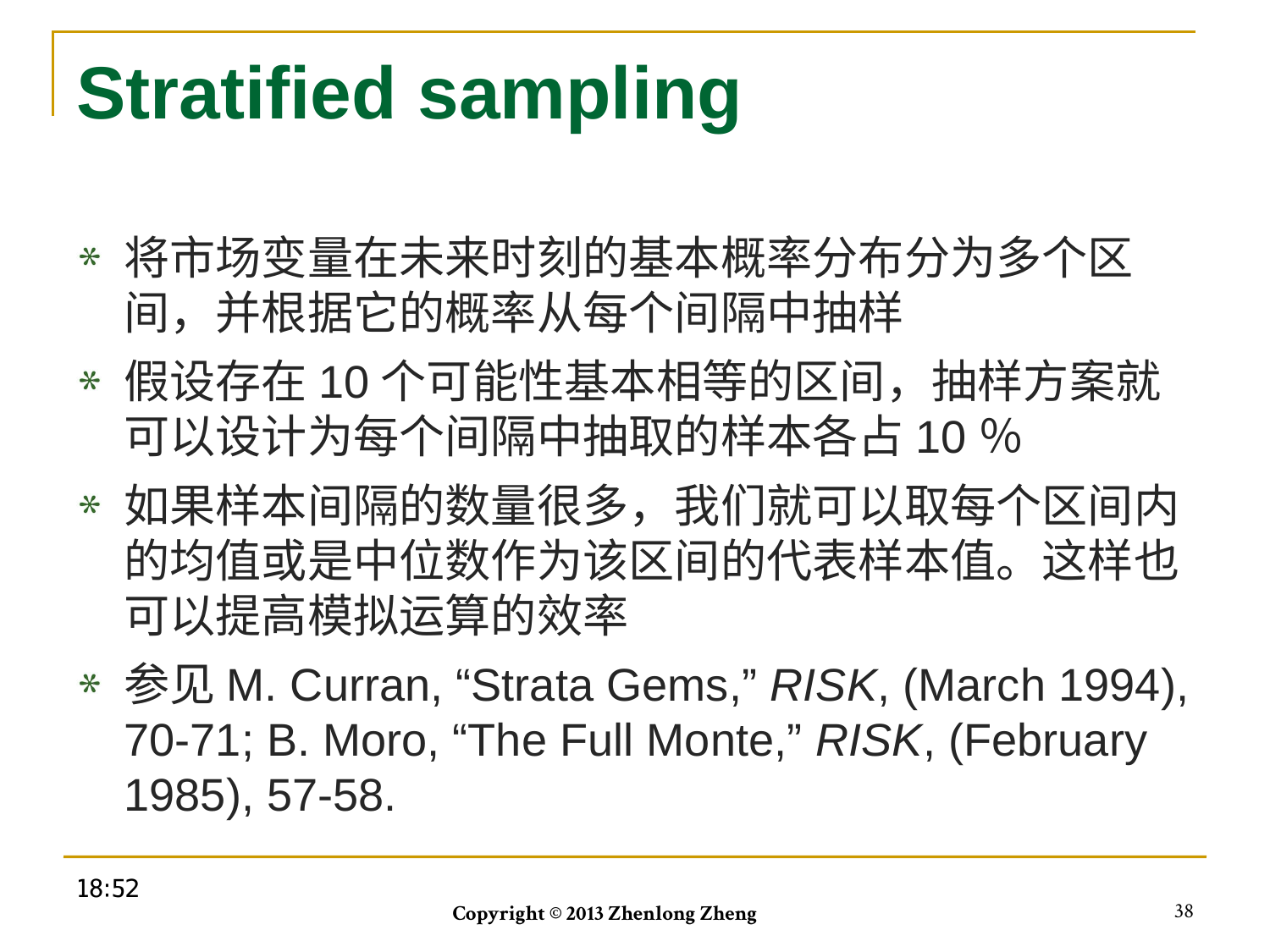

# Stratified sampling
将市场变量在未来时刻的基本概率分布分为多个区间，并根据它的概率从每个间隔中抽样
假设存在10个可能性基本相等的区间，抽样方案就可以设计为每个间隔中抽取的样本各占10％
如果样本间隔的数量很多，我们就可以取每个区间内的均值或是中位数作为该区间的代表样本值。这样也可以提高模拟运算的效率
参见M. Curran, “Strata Gems,” RISK, (March 1994), 70-71; B. Moro, “The Full Monte,” RISK, (February 1985), 57-58.
18:52
38
Copyright © 2013 Zhenlong Zheng